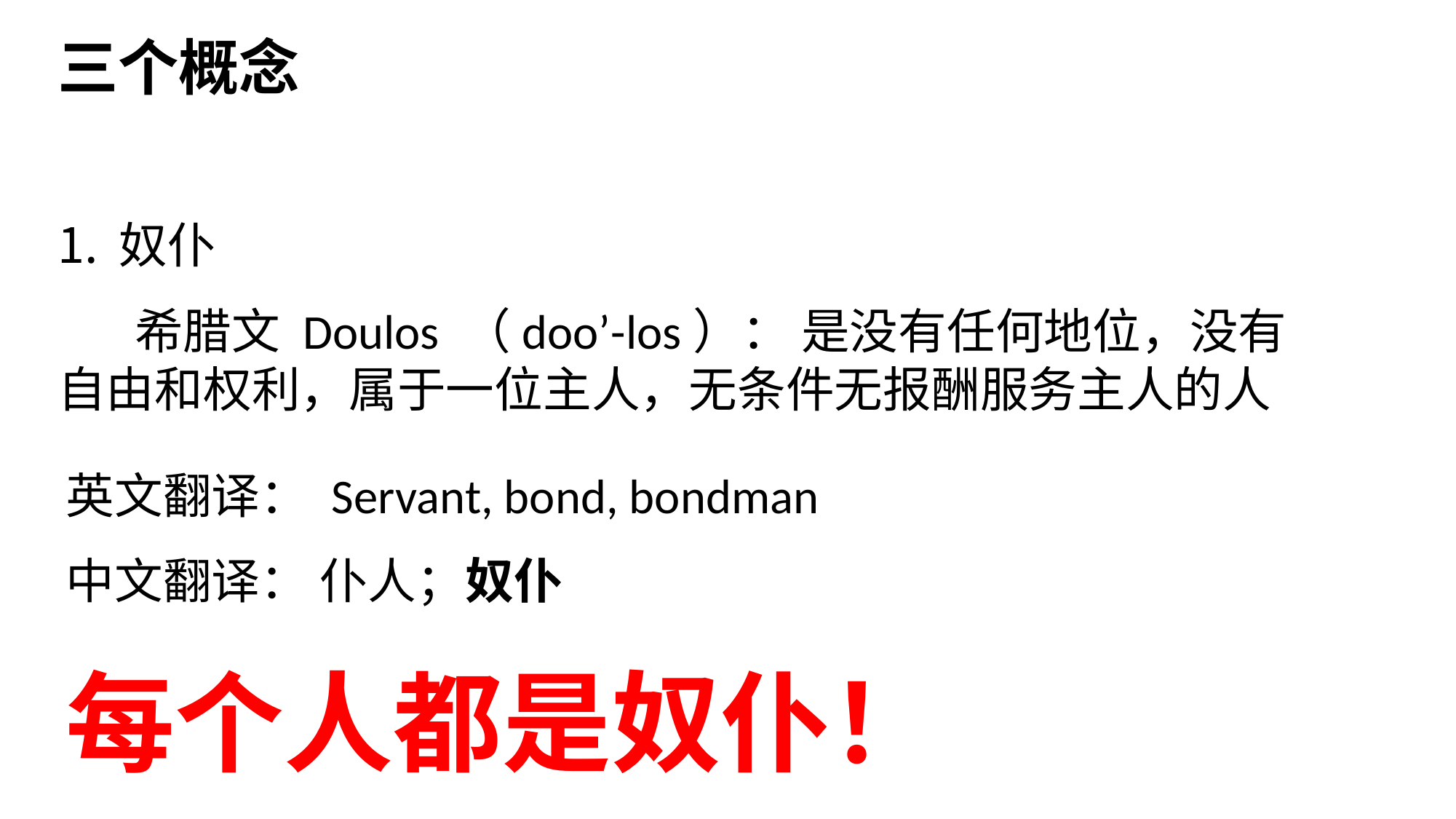

三个概念

奴仆
      希腊文 Doulos （doo’-los）： 是没有任何地位，没有自由和权利，属于一位主人，无条件无报酬服务主人的人
英文翻译： Servant, bond, bondman
中文翻译： 仆人；奴仆
每个人都是奴仆！